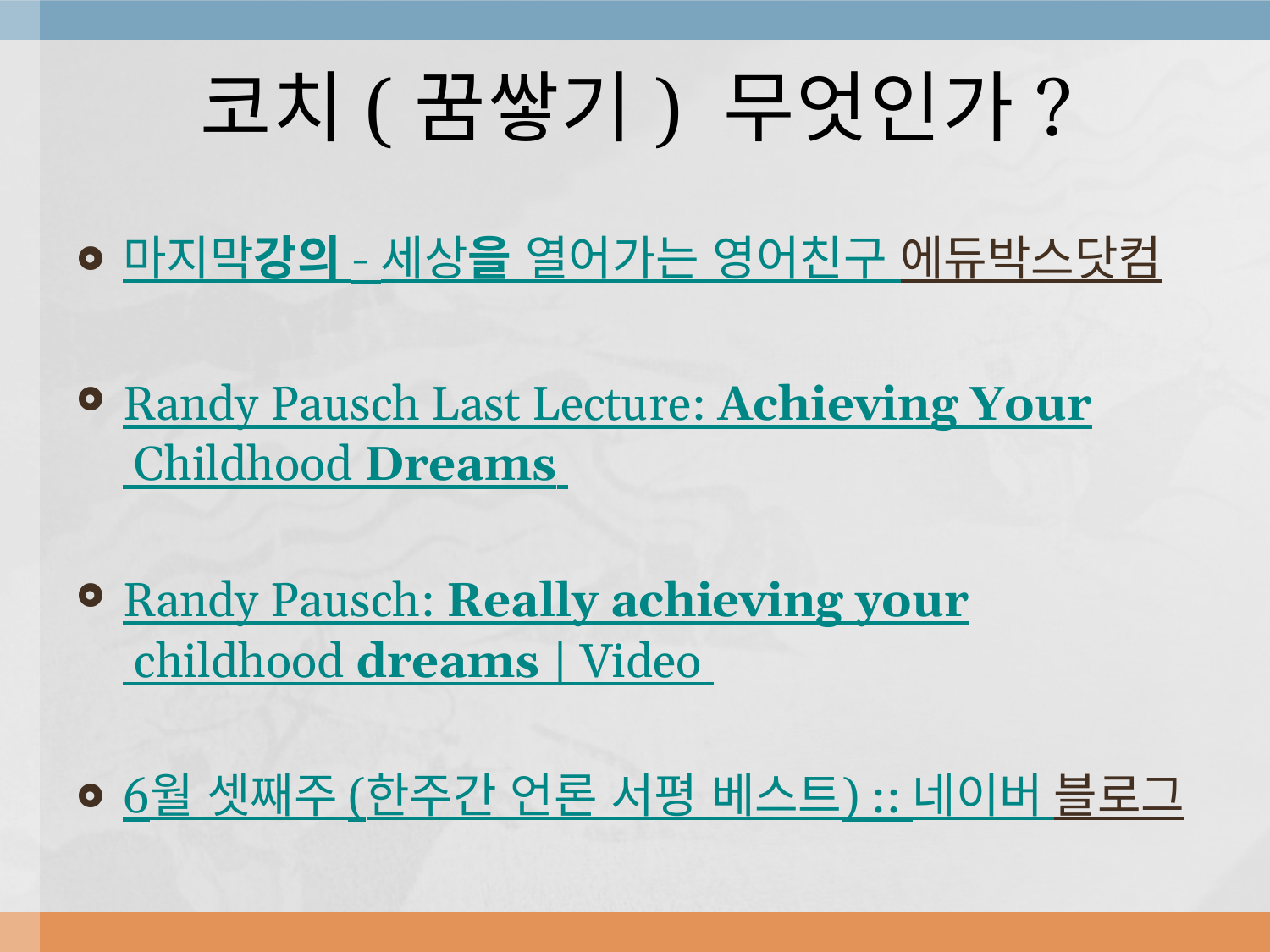

# 코치(꿈쌓기) 무엇인가?
마지막강의 - 세상을 열어가는 영어친구 에듀박스닷컴

Randy Pausch Last Lecture: Achieving Your Childhood Dreams

Randy Pausch: Really achieving your childhood dreams | Video

6월 셋째주 (한주간 언론 서평 베스트) :: 네이버 블로그